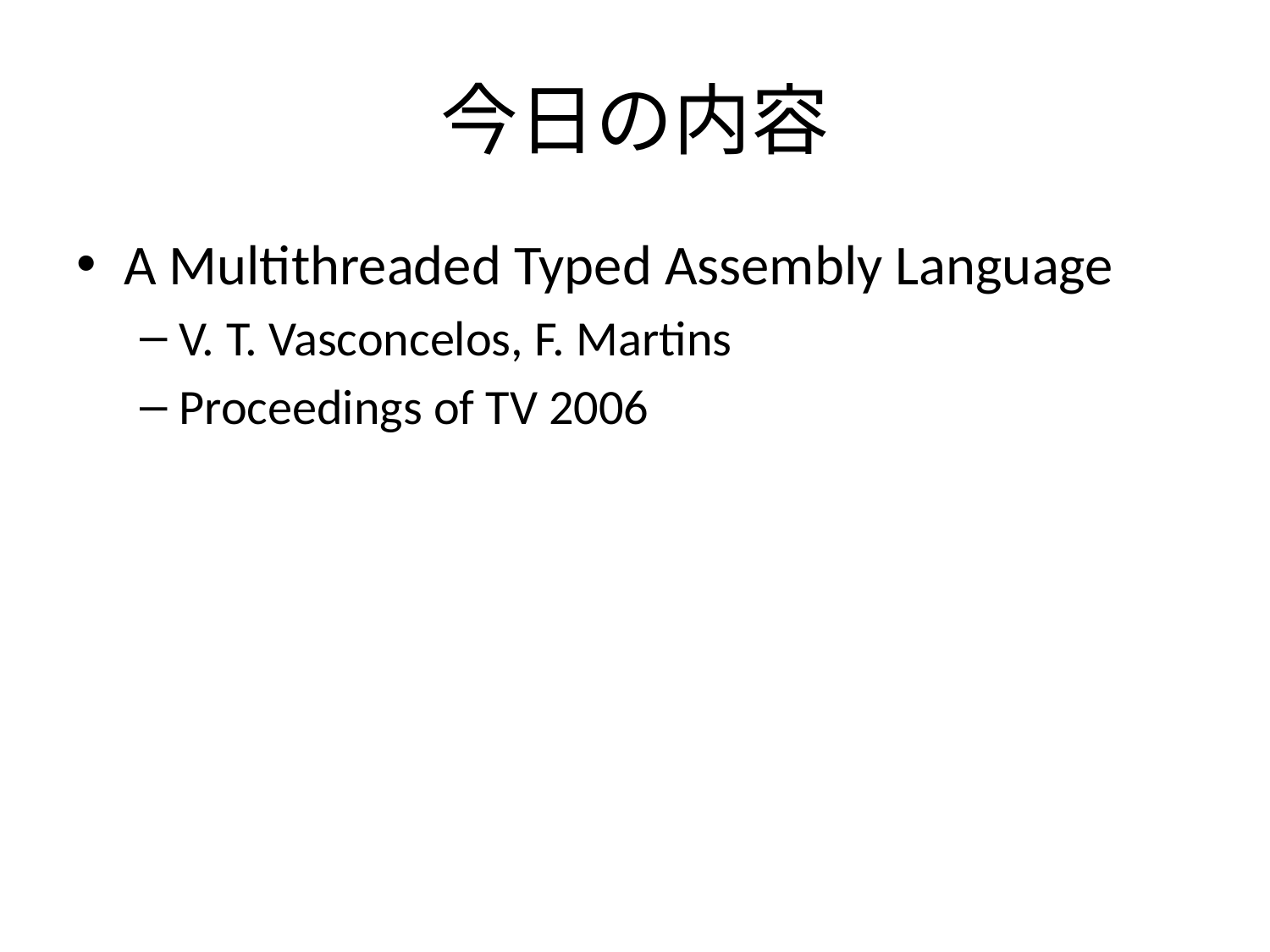

# 今日の内容
A Multithreaded Typed Assembly Language
V. T. Vasconcelos, F. Martins
Proceedings of TV 2006